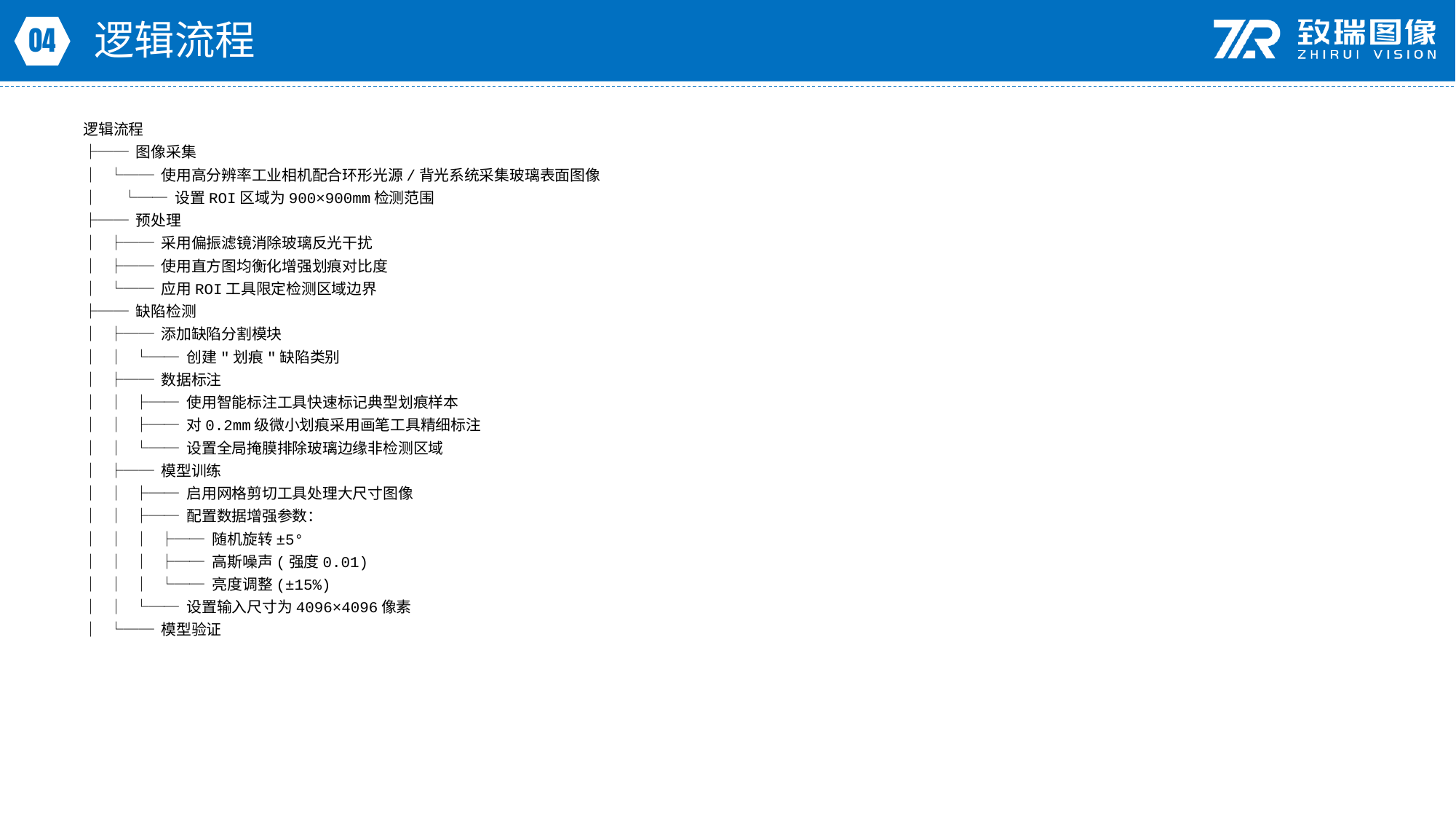

逻辑流程
04

逻辑流程
├── 图像采集
│   └── 使用高分辨率工业相机配合环形光源/背光系统采集玻璃表面图像
│       └── 设置ROI区域为900×900mm检测范围
├── 预处理
│   ├── 采用偏振滤镜消除玻璃反光干扰
│   ├── 使用直方图均衡化增强划痕对比度
│   └── 应用ROI工具限定检测区域边界
├── 缺陷检测
│   ├── 添加缺陷分割模块
│   │   └── 创建"划痕"缺陷类别
│   ├── 数据标注
│   │   ├── 使用智能标注工具快速标记典型划痕样本
│   │   ├── 对0.2mm级微小划痕采用画笔工具精细标注
│   │   └── 设置全局掩膜排除玻璃边缘非检测区域
│   ├── 模型训练
│   │   ├── 启用网格剪切工具处理大尺寸图像
│   │   ├── 配置数据增强参数：
│   │   │   ├── 随机旋转±5°
│   │   │   ├── 高斯噪声(强度0.01)
│   │   │   └── 亮度调整(±15%)
│   │   └── 设置输入尺寸为4096×4096像素
│   └── 模型验证